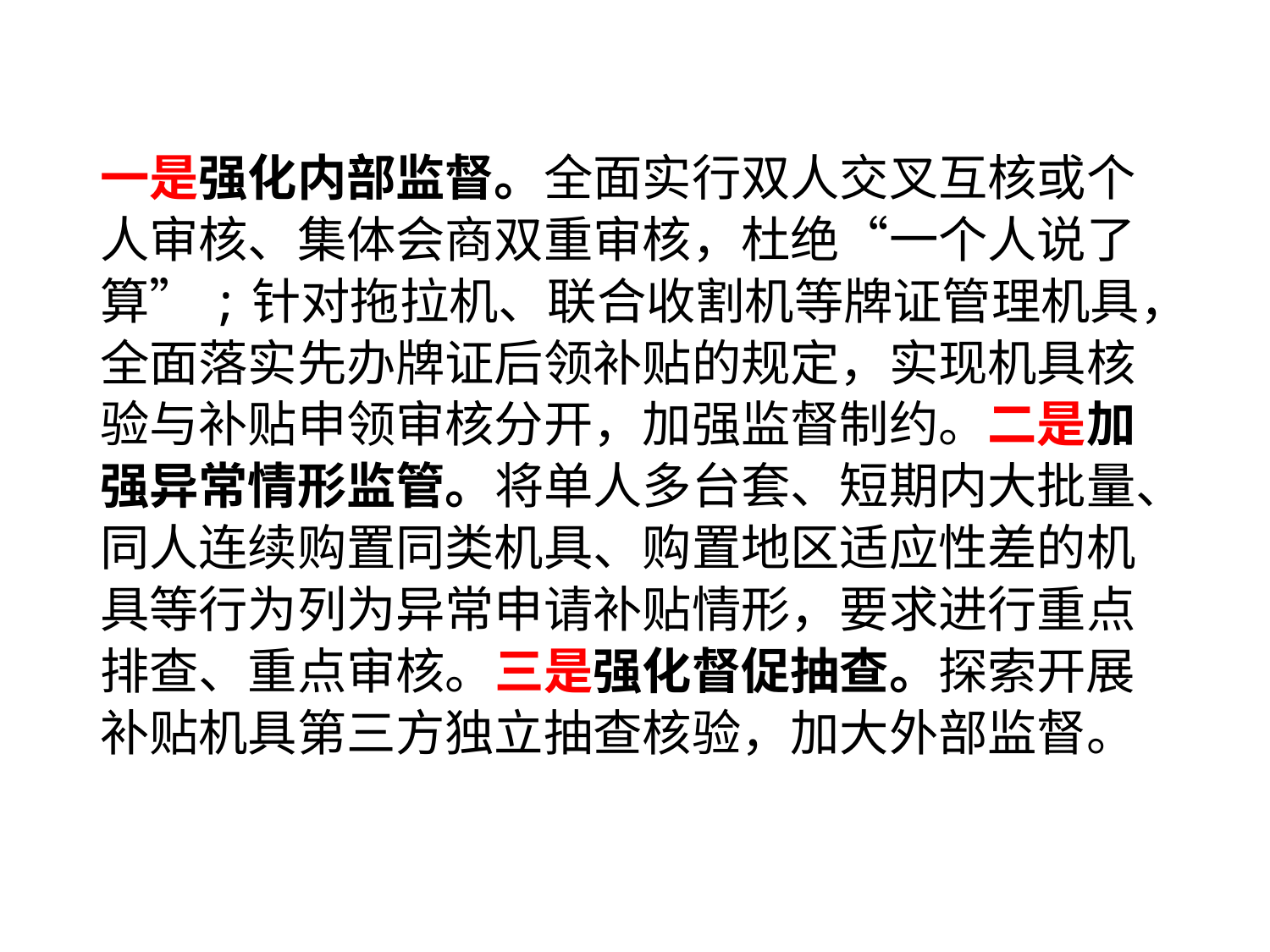

# 一是强化内部监督。全面实行双人交叉互核或个人审核、集体会商双重审核，杜绝“一个人说了算”;针对拖拉机、联合收割机等牌证管理机具，全面落实先办牌证后领补贴的规定，实现机具核验与补贴申领审核分开，加强监督制约。二是加强异常情形监管。将单人多台套、短期内大批量、同人连续购置同类机具、购置地区适应性差的机具等行为列为异常申请补贴情形，要求进行重点排查、重点审核。三是强化督促抽查。探索开展补贴机具第三方独立抽查核验，加大外部监督。